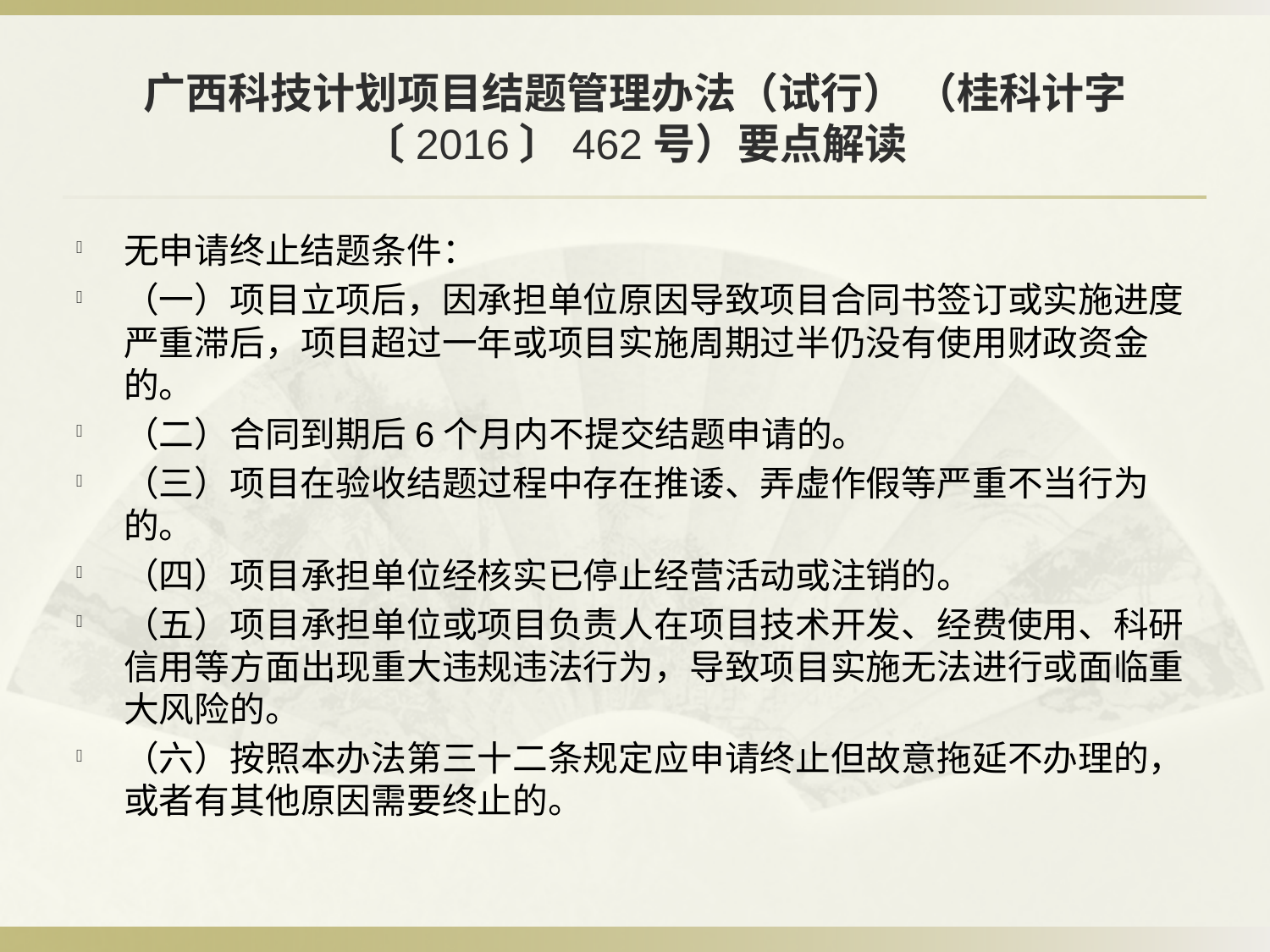

# 广西科技计划项目结题管理办法（试行） （桂科计字〔2016〕462号）要点解读
无申请终止结题条件：
（一）项目立项后，因承担单位原因导致项目合同书签订或实施进度严重滞后，项目超过一年或项目实施周期过半仍没有使用财政资金的。
（二）合同到期后6个月内不提交结题申请的。
（三）项目在验收结题过程中存在推诿、弄虚作假等严重不当行为的。
（四）项目承担单位经核实已停止经营活动或注销的。
（五）项目承担单位或项目负责人在项目技术开发、经费使用、科研信用等方面出现重大违规违法行为，导致项目实施无法进行或面临重大风险的。
（六）按照本办法第三十二条规定应申请终止但故意拖延不办理的，或者有其他原因需要终止的。